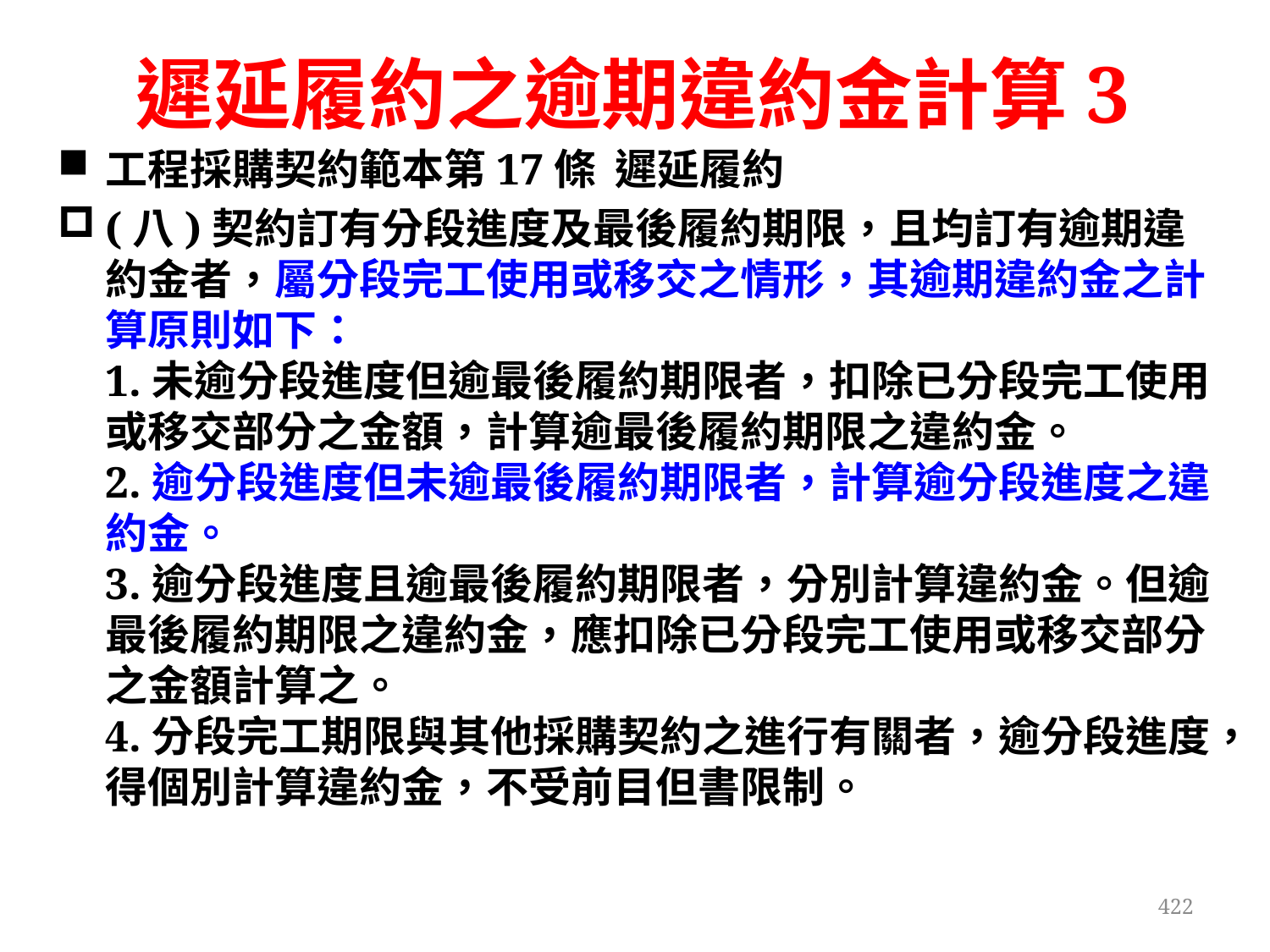

# 遲延履約之逾期違約金計算3
工程採購契約範本第17條  遲延履約
(八)契約訂有分段進度及最後履約期限，且均訂有逾期違約金者，屬分段完工使用或移交之情形，其逾期違約金之計算原則如下：
1.未逾分段進度但逾最後履約期限者，扣除已分段完工使用或移交部分之金額，計算逾最後履約期限之違約金。
2.逾分段進度但未逾最後履約期限者，計算逾分段進度之違約金。
3.逾分段進度且逾最後履約期限者，分別計算違約金。但逾最後履約期限之違約金，應扣除已分段完工使用或移交部分之金額計算之。
4.分段完工期限與其他採購契約之進行有關者，逾分段進度，得個別計算違約金，不受前目但書限制。

422